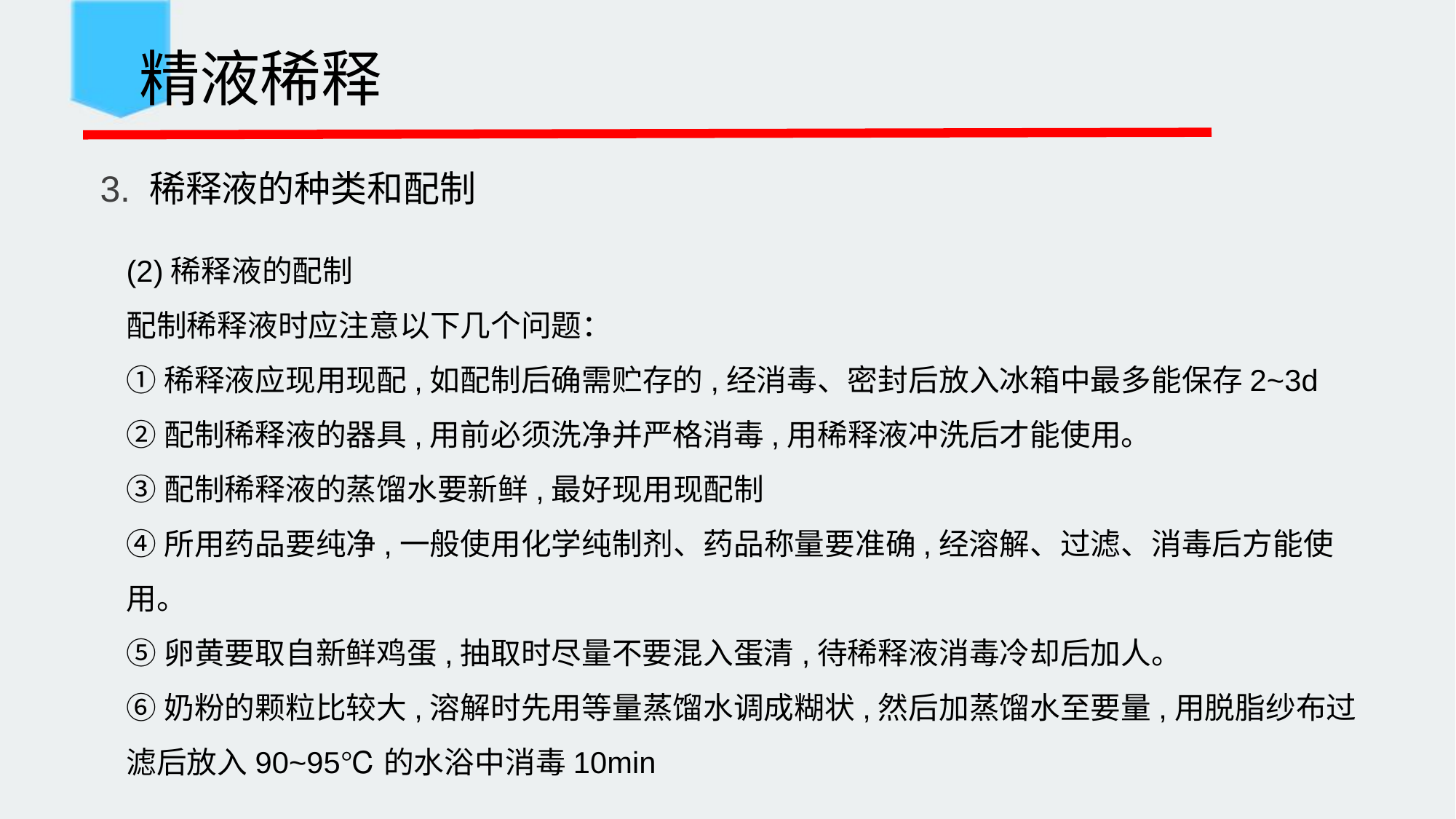

精液稀释
  3. 稀释液的种类和配制
(2)稀释液的配制
配制稀释液时应注意以下几个问题：
①稀释液应现用现配,如配制后确需贮存的,经消毒、密封后放入冰箱中最多能保存2~3d
②配制稀释液的器具,用前必须洗净并严格消毒,用稀释液冲洗后才能使用。
③配制稀释液的蒸馏水要新鲜,最好现用现配制
④所用药品要纯净,一般使用化学纯制剂、药品称量要准确,经溶解、过滤、消毒后方能使用。
⑤卵黄要取自新鲜鸡蛋,抽取时尽量不要混入蛋清,待稀释液消毒冷却后加人。
⑥奶粉的颗粒比较大,溶解时先用等量蒸馏水调成糊状,然后加蒸馏水至要量,用脱脂纱布过滤后放入90~95℃的水浴中消毒10min